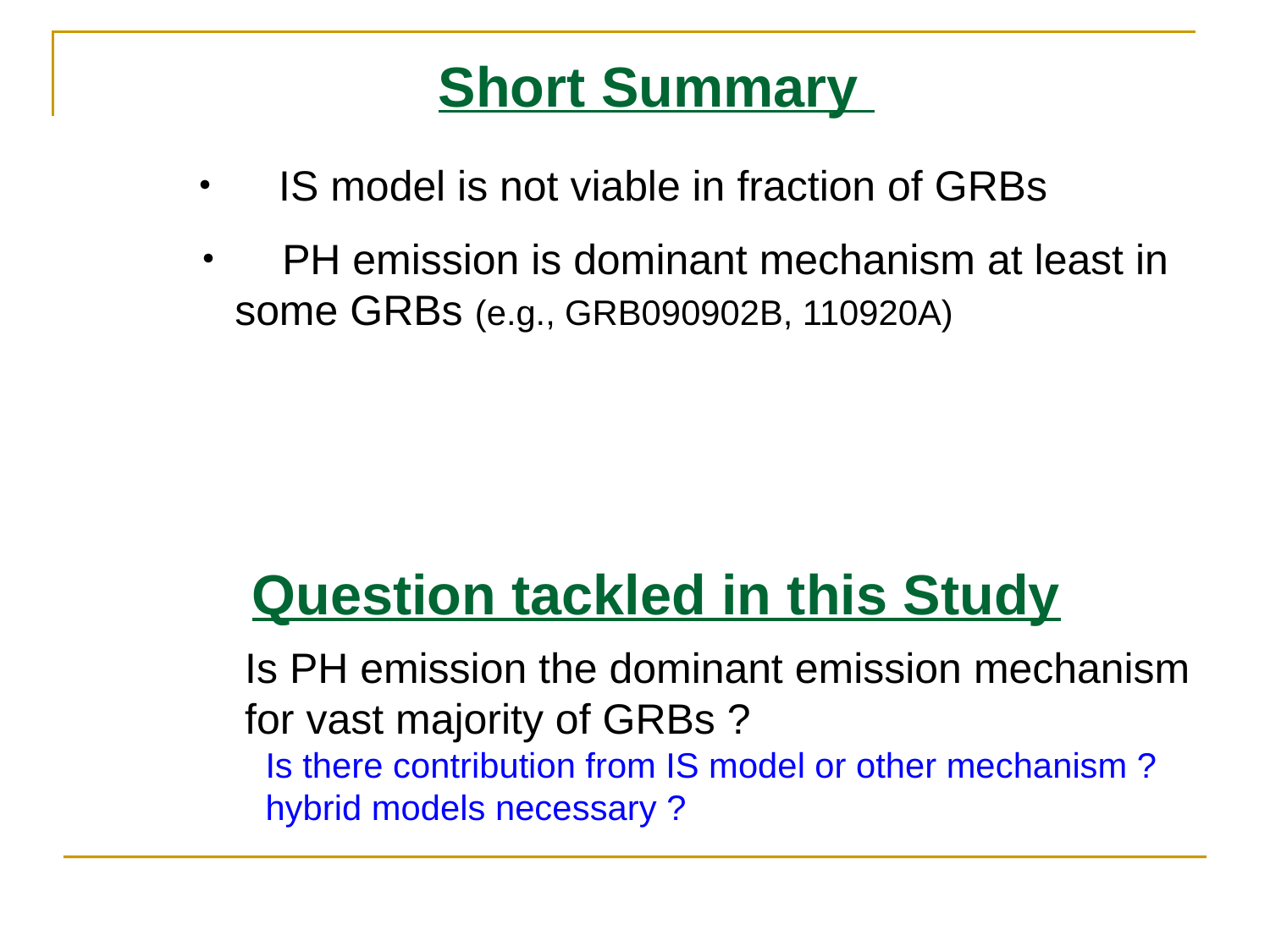

Short Summary
・　IS model is not viable in fraction of GRBs
・　PH emission is dominant mechanism at least in
    some GRBs (e.g., GRB090902B, 110920A)
Question tackled in this Study
    Is PH emission the dominant emission mechanism
    for vast majority of GRBs ?
       Is there contribution from IS model or other mechanism ?
       hybrid models necessary ?